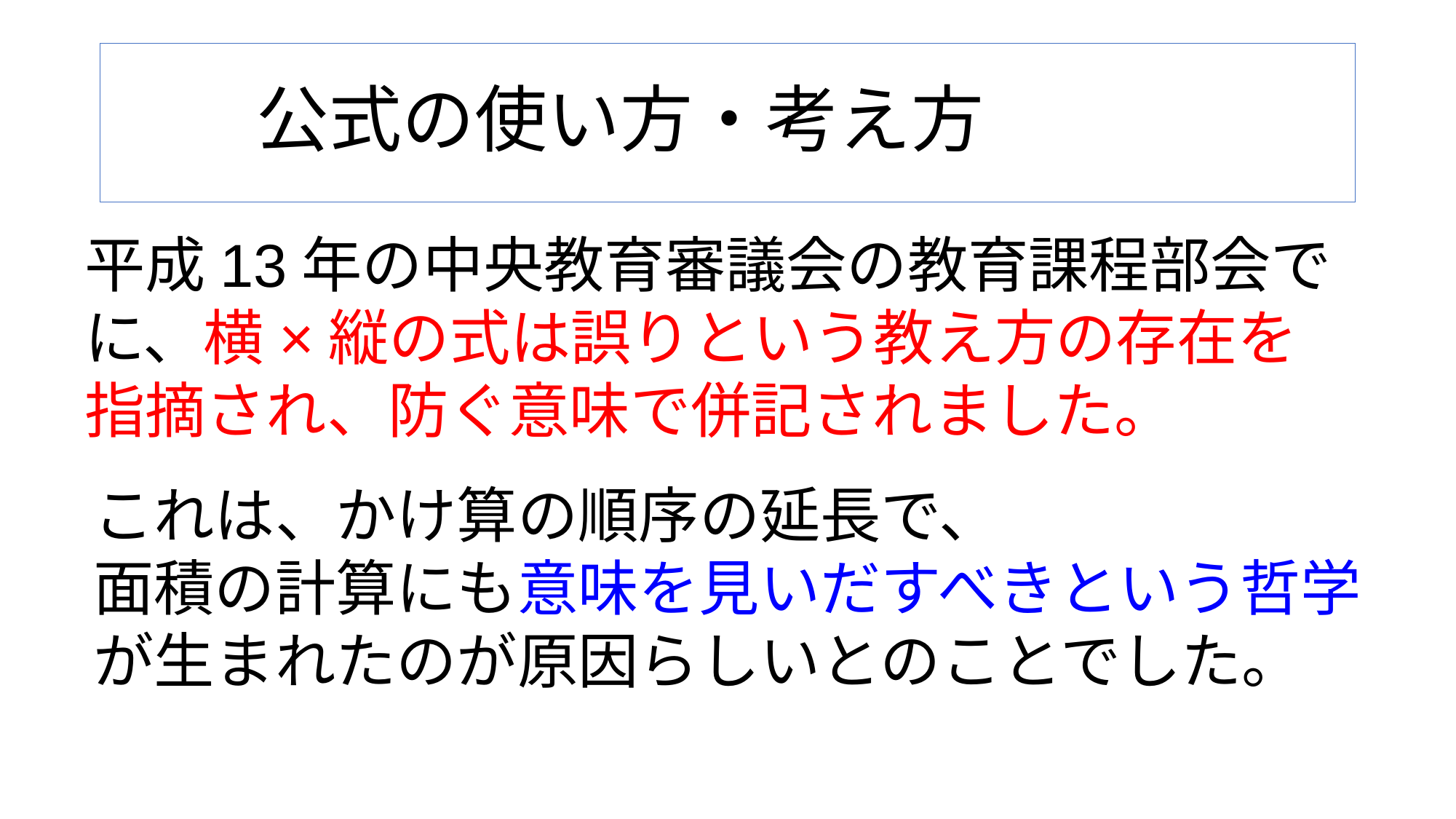

# 公式の使い方・考え方
平成13年の中央教育審議会の教育課程部会でに、横×縦の式は誤りという教え方の存在を指摘され、防ぐ意味で併記されました。
これは、かけ算の順序の延長で、
面積の計算にも意味を見いだすべきという哲学
が生まれたのが原因らしいとのことでした。